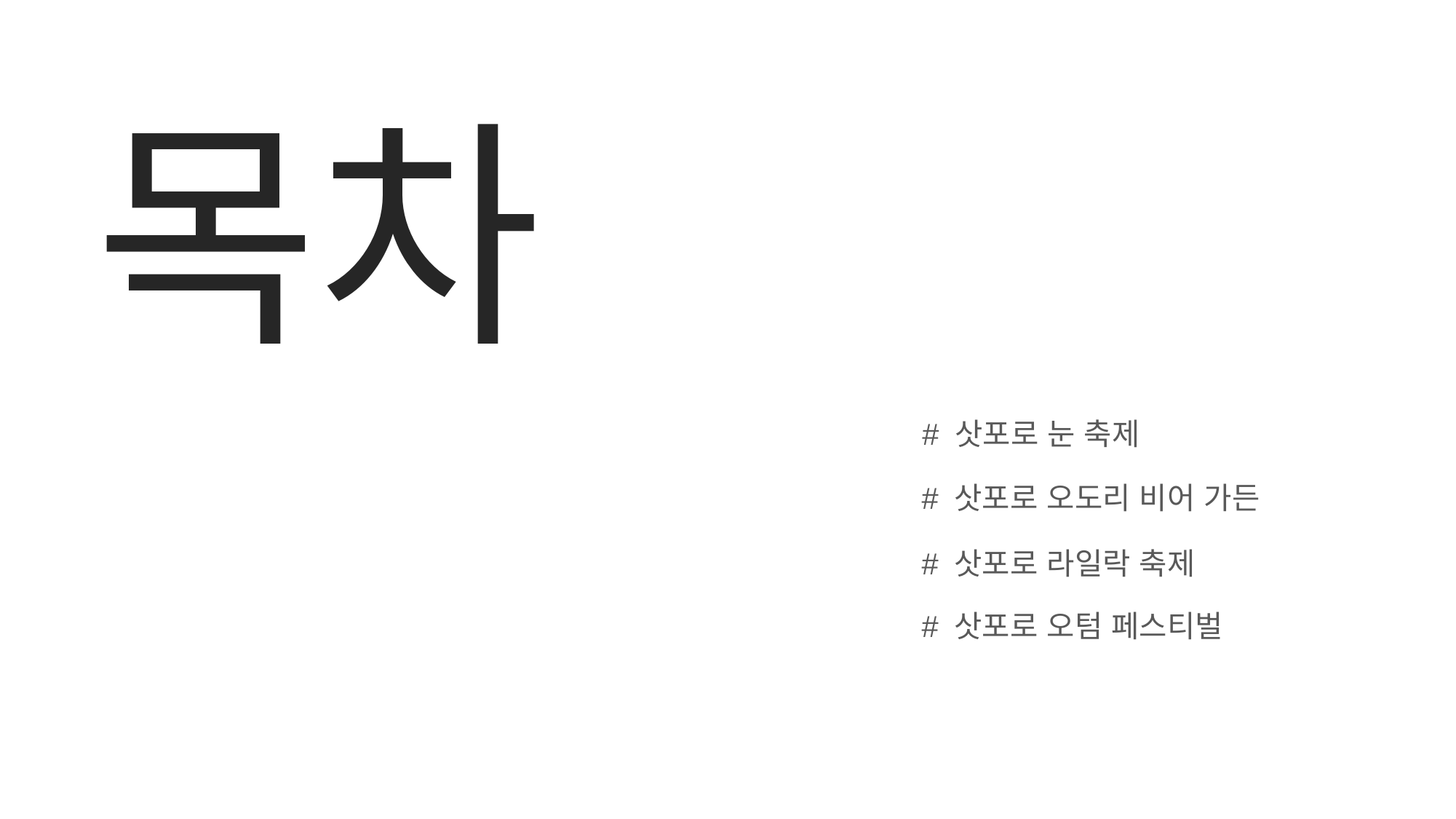

목차
# 삿포로 눈 축제
# 삿포로 오도리 비어 가든
# 삿포로 라일락 축제
# 삿포로 오텀 페스티벌